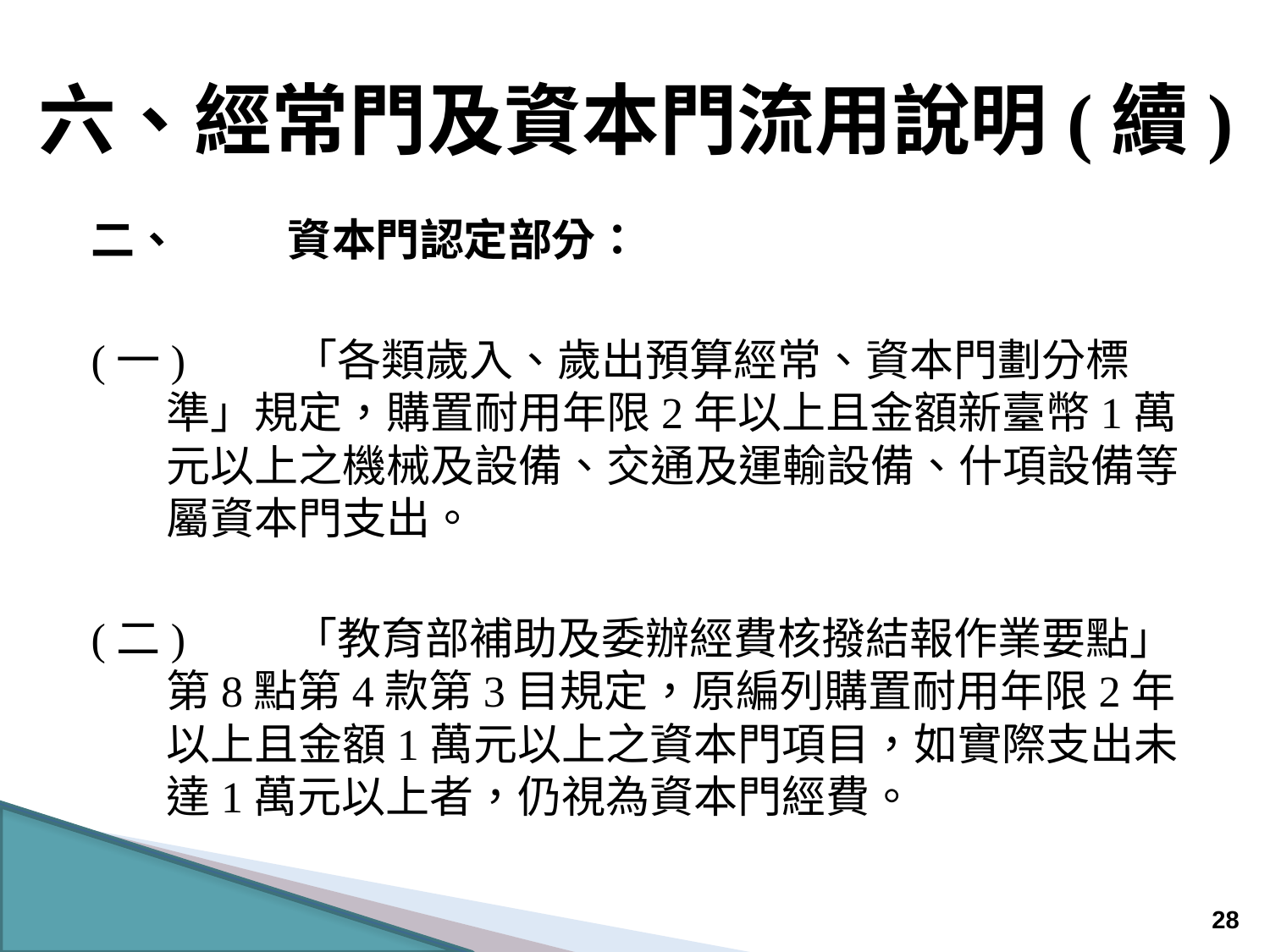

# 六、經常門及資本門流用說明(續)

二、	資本門認定部分：

(一)	「各類歲入、歲出預算經常、資本門劃分標準」規定，購置耐用年限2年以上且金額新臺幣1萬元以上之機械及設備、交通及運輸設備、什項設備等屬資本門支出。

(二)	「教育部補助及委辦經費核撥結報作業要點」第8點第4款第3目規定，原編列購置耐用年限2年以上且金額1萬元以上之資本門項目，如實際支出未達1萬元以上者，仍視為資本門經費。

28